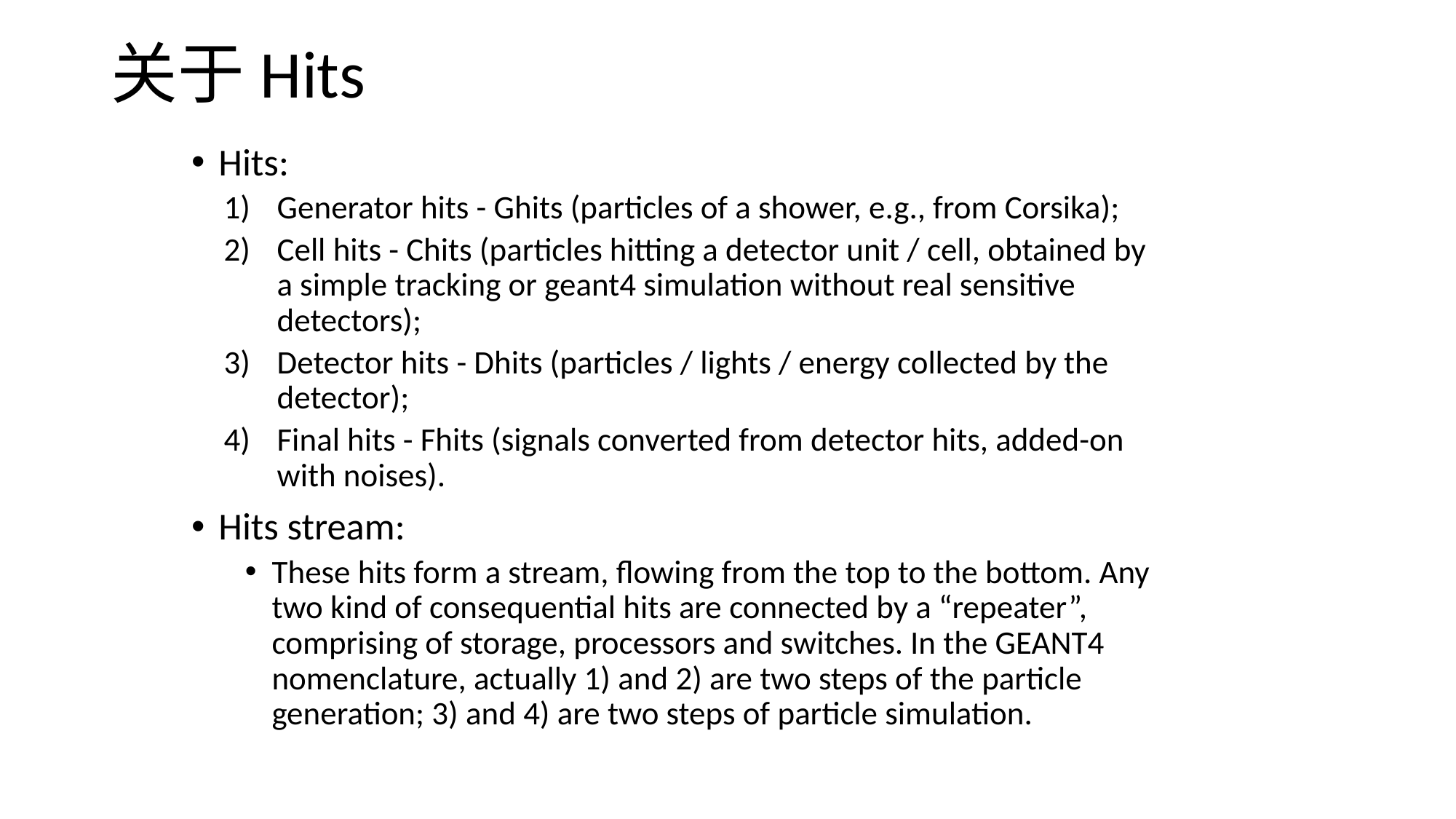

# 关于Hits
Hits:
Generator hits - Ghits (particles of a shower, e.g., from Corsika);
Cell hits - Chits (particles hitting a detector unit / cell, obtained by a simple tracking or geant4 simulation without real sensitive detectors);
Detector hits - Dhits (particles / lights / energy collected by the detector);
Final hits - Fhits (signals converted from detector hits, added-on with noises).
Hits stream:
These hits form a stream, flowing from the top to the bottom. Any two kind of consequential hits are connected by a “repeater”, comprising of storage, processors and switches. In the GEANT4 nomenclature, actually 1) and 2) are two steps of the particle generation; 3) and 4) are two steps of particle simulation.